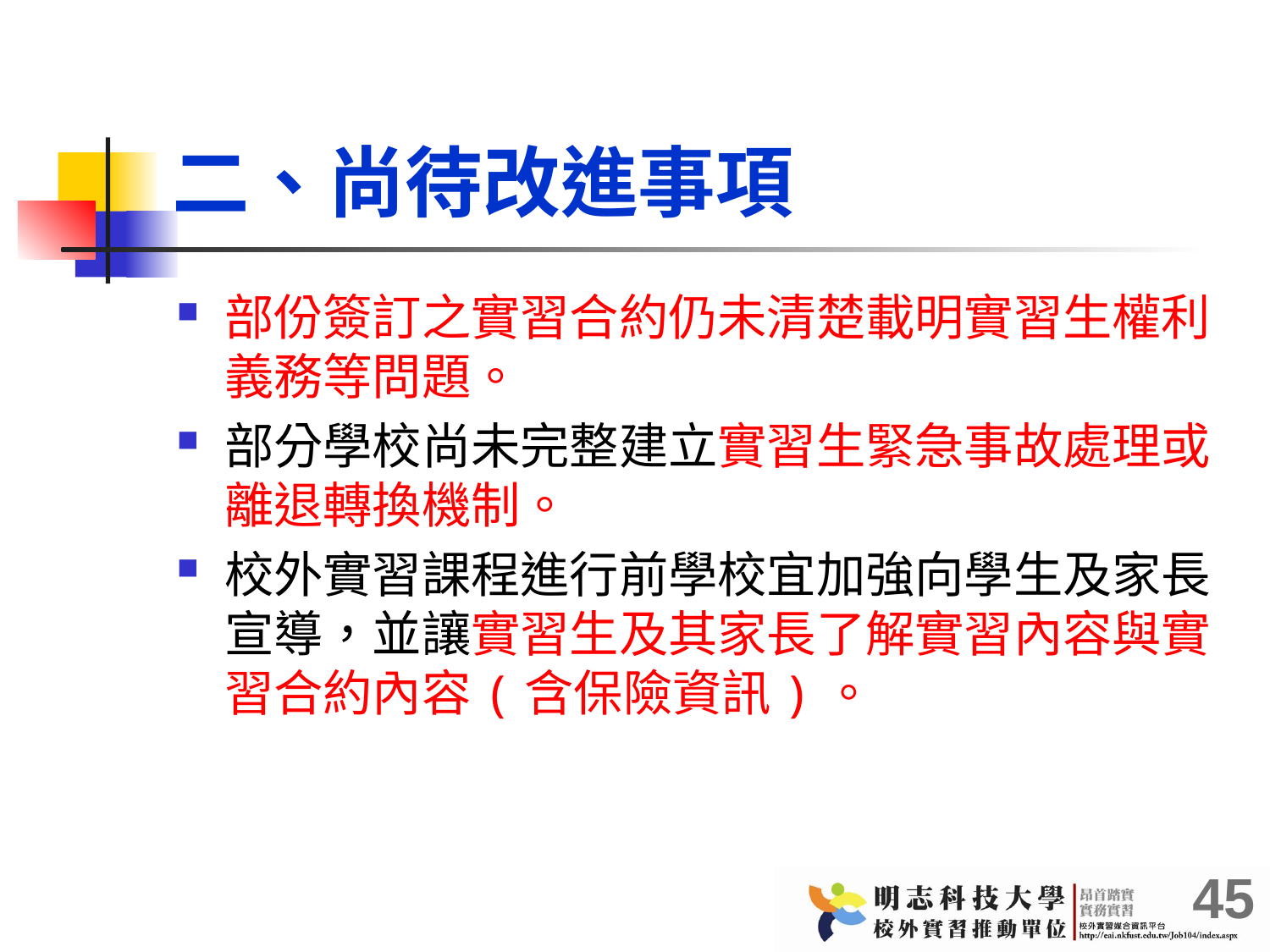

# 二、尚待改進事項
部份簽訂之實習合約仍未清楚載明實習生權利義務等問題。
部分學校尚未完整建立實習生緊急事故處理或離退轉換機制。
校外實習課程進行前學校宜加強向學生及家長宣導，並讓實習生及其家長了解實習內容與實習合約內容(含保險資訊)。
45